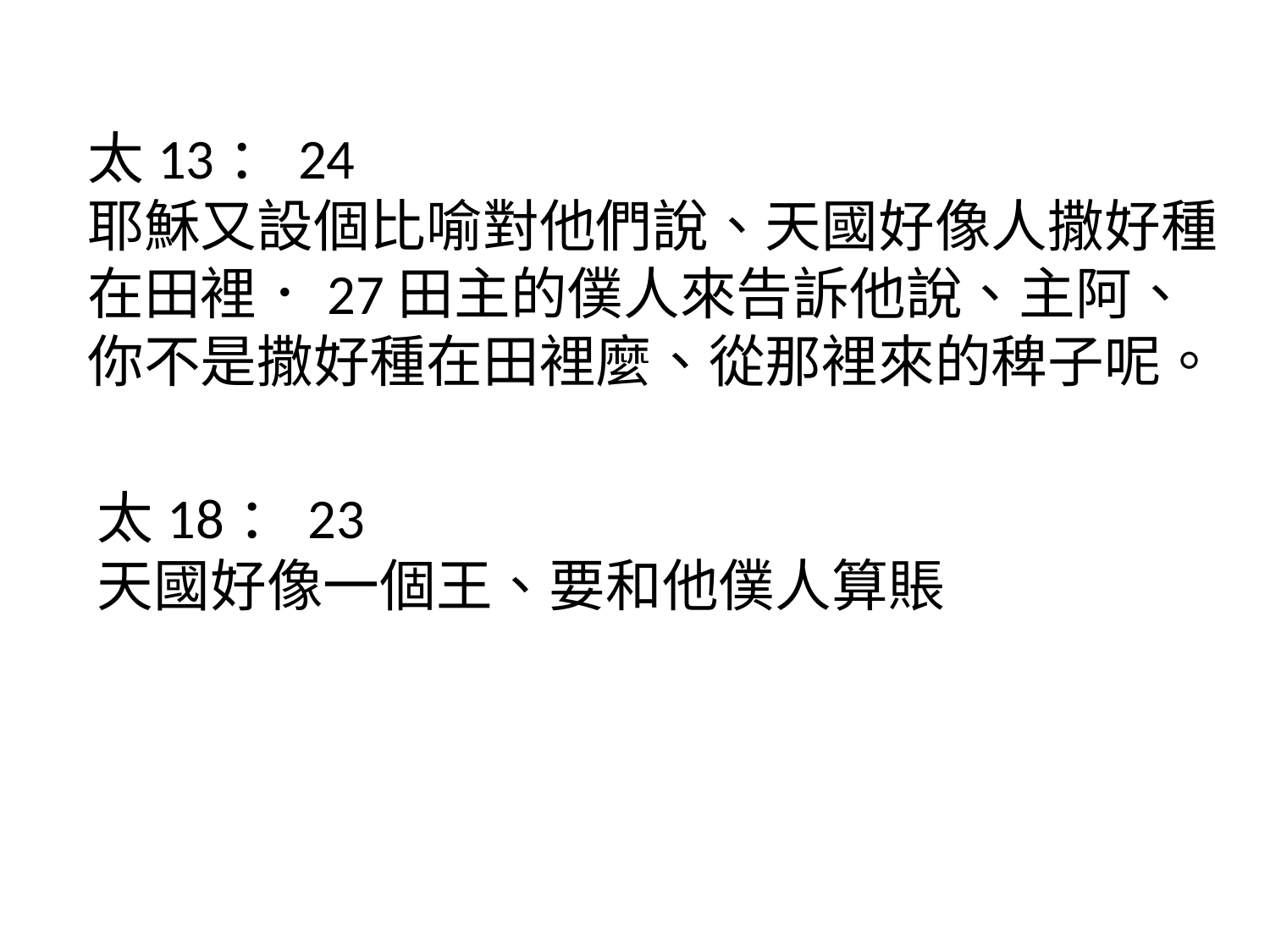

太13：24
耶穌又設個比喻對他們說、天國好像人撒好種在田裡．27田主的僕人來告訴他說、主阿、你不是撒好種在田裡麼、從那裡來的稗子呢。
太18：23
天國好像一個王、要和他僕人算賬